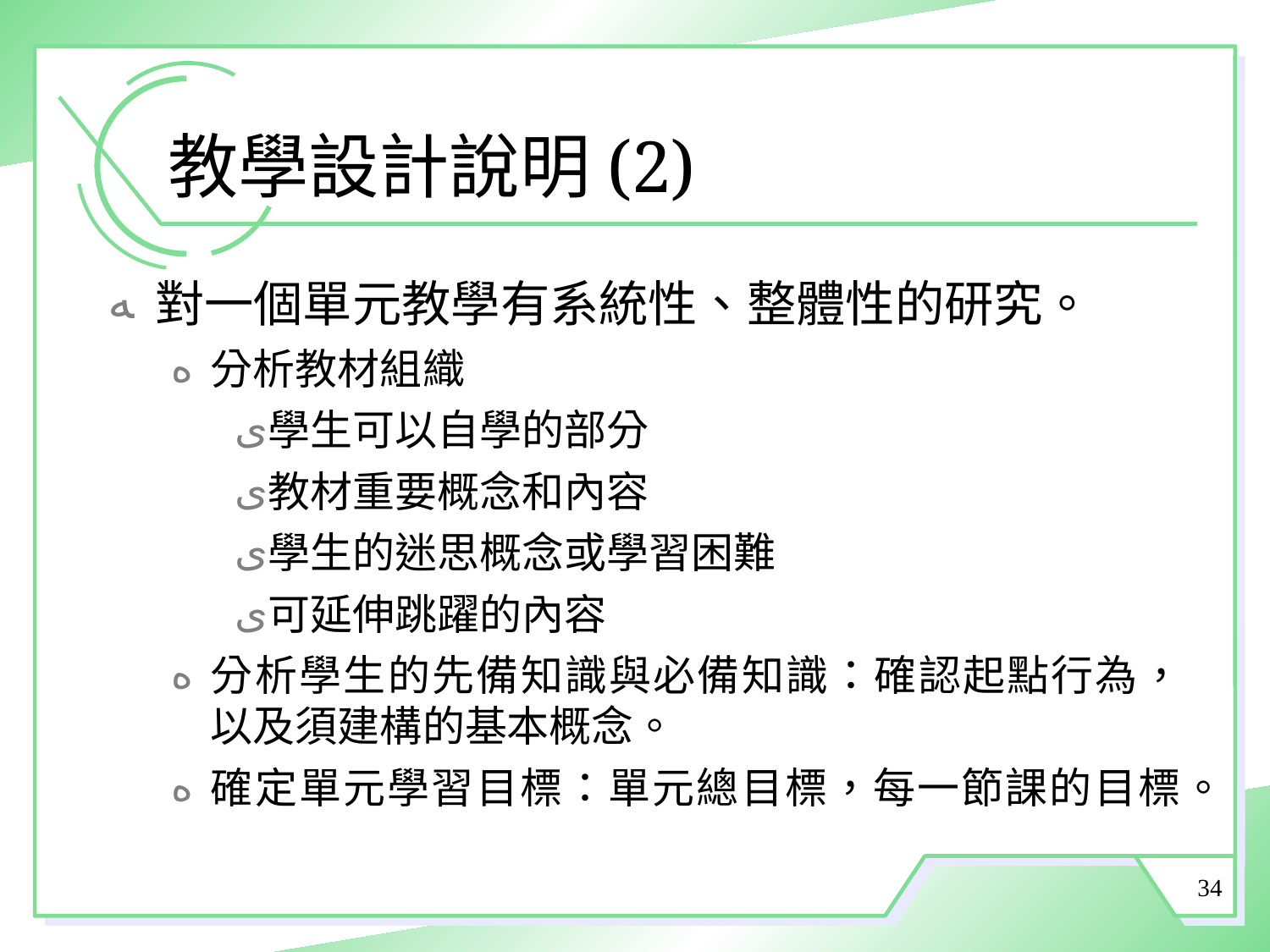

# 教學設計說明(2)
對一個單元教學有系統性、整體性的研究。
分析教材組織
學生可以自學的部分
教材重要概念和內容
學生的迷思概念或學習困難
可延伸跳躍的內容
分析學生的先備知識與必備知識：確認起點行為，以及須建構的基本概念。
確定單元學習目標：單元總目標，每一節課的目標。
34